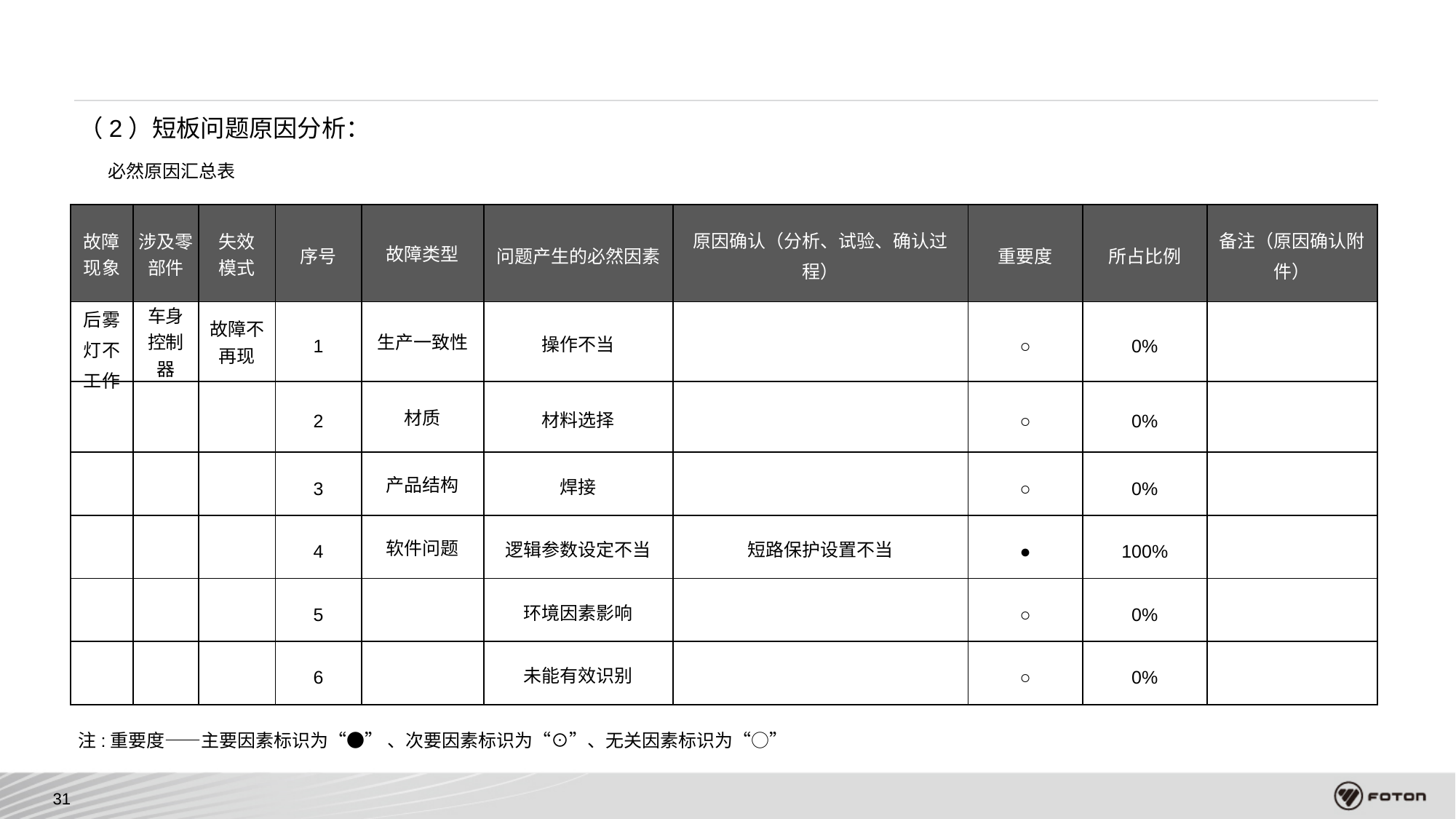

（2）短板问题原因分析：
必然原因汇总表
| 故障 现象 | 涉及零部件 | 失效 模式 | 序号 | 故障类型 | 问题产生的必然因素 | 原因确认（分析、试验、确认过程） | 重要度 | 所占比例 | 备注（原因确认附件） |
| --- | --- | --- | --- | --- | --- | --- | --- | --- | --- |
| 后雾灯不工作 | 车身控制器 | 故障不再现 | 1 | 生产一致性 | 操作不当 |  | ○ | 0% |  |
|  |  |  | 2 | 材质 | 材料选择 |  | ○ | 0% |  |
|  |  |  | 3 | 产品结构 | 焊接 |  | ○ | 0% |  |
|  |  |  | 4 | 软件问题 | 逻辑参数设定不当 | 短路保护设置不当 | ● | 100% |  |
|  |  |  | 5 |  | 环境因素影响 |  | ○ | 0% |  |
|  |  |  | 6 |  | 未能有效识别 |  | ○ | 0% |  |
注:重要度——主要因素标识为“●” 、次要因素标识为“⊙”、无关因素标识为“○”